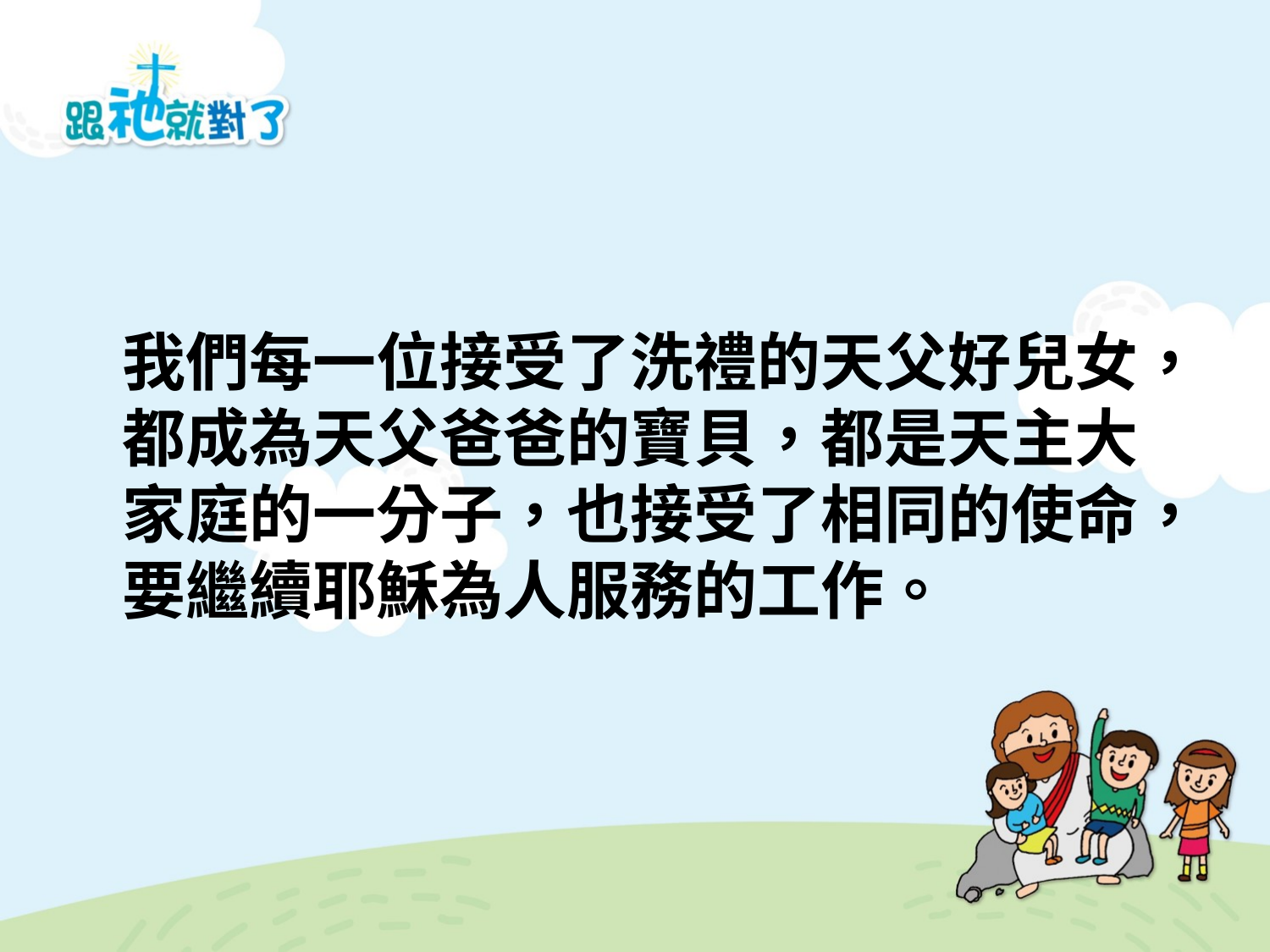

我們每一位接受了洗禮的天父好兒女，都成為天父爸爸的寶貝，都是天主大家庭的一分子，也接受了相同的使命，要繼續耶穌為人服務的工作。